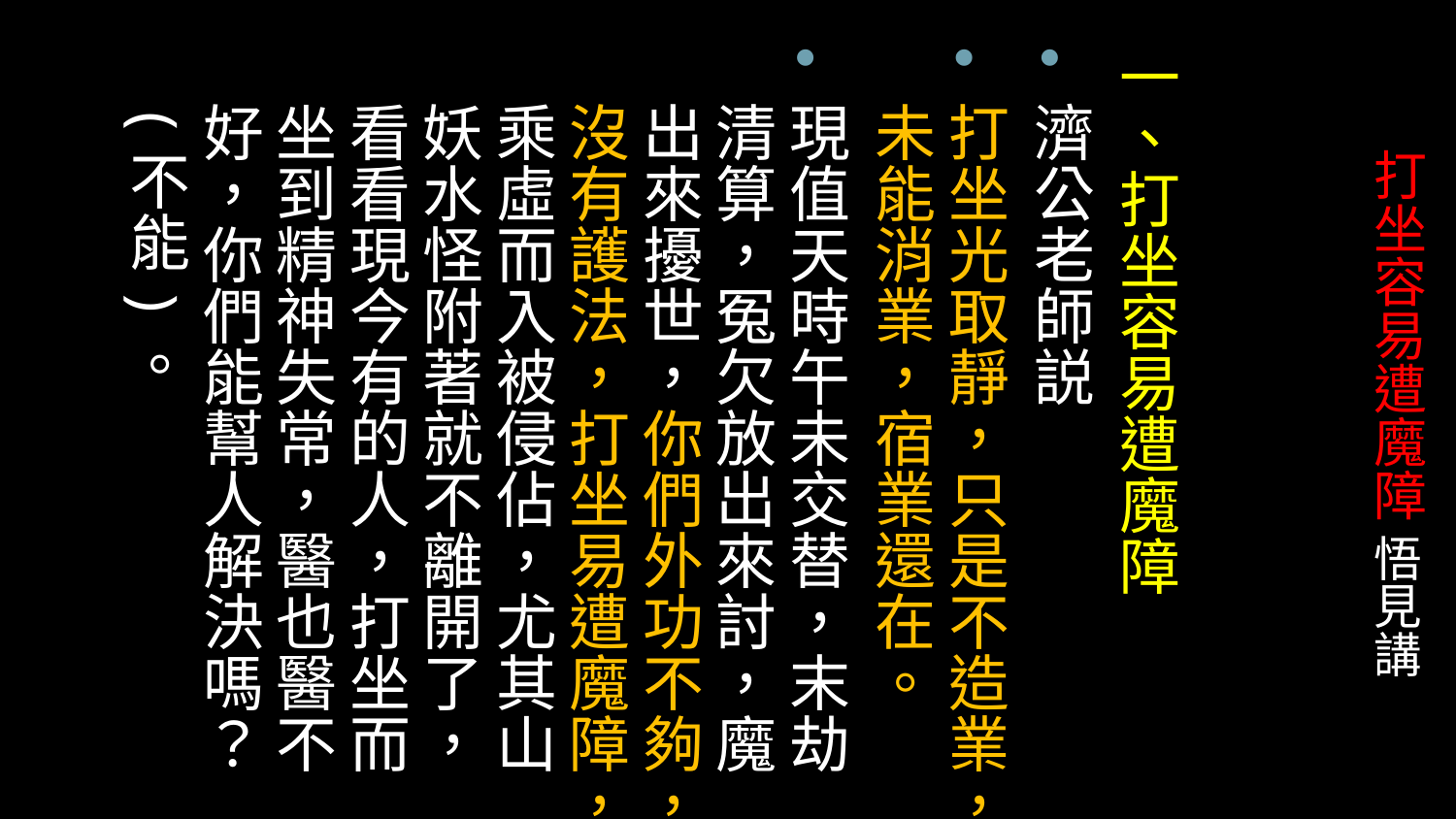

一、打坐容易遭魔障
濟公老師説
打坐光取靜，只是不造業，未能消業，宿業還在。
現值天時午未交替，末劫清算，冤欠放出來討，魔出來擾世，你們外功不夠，沒有護法，打坐易遭魔障，乘虛而入被侵佔，尤其山妖水怪附著就不離開了，看看現今有的人，打坐而坐到精神失常，醫也醫不好，你們能幫人解決嗎？(不能)。

# 打坐容易遭魔障 悟見講